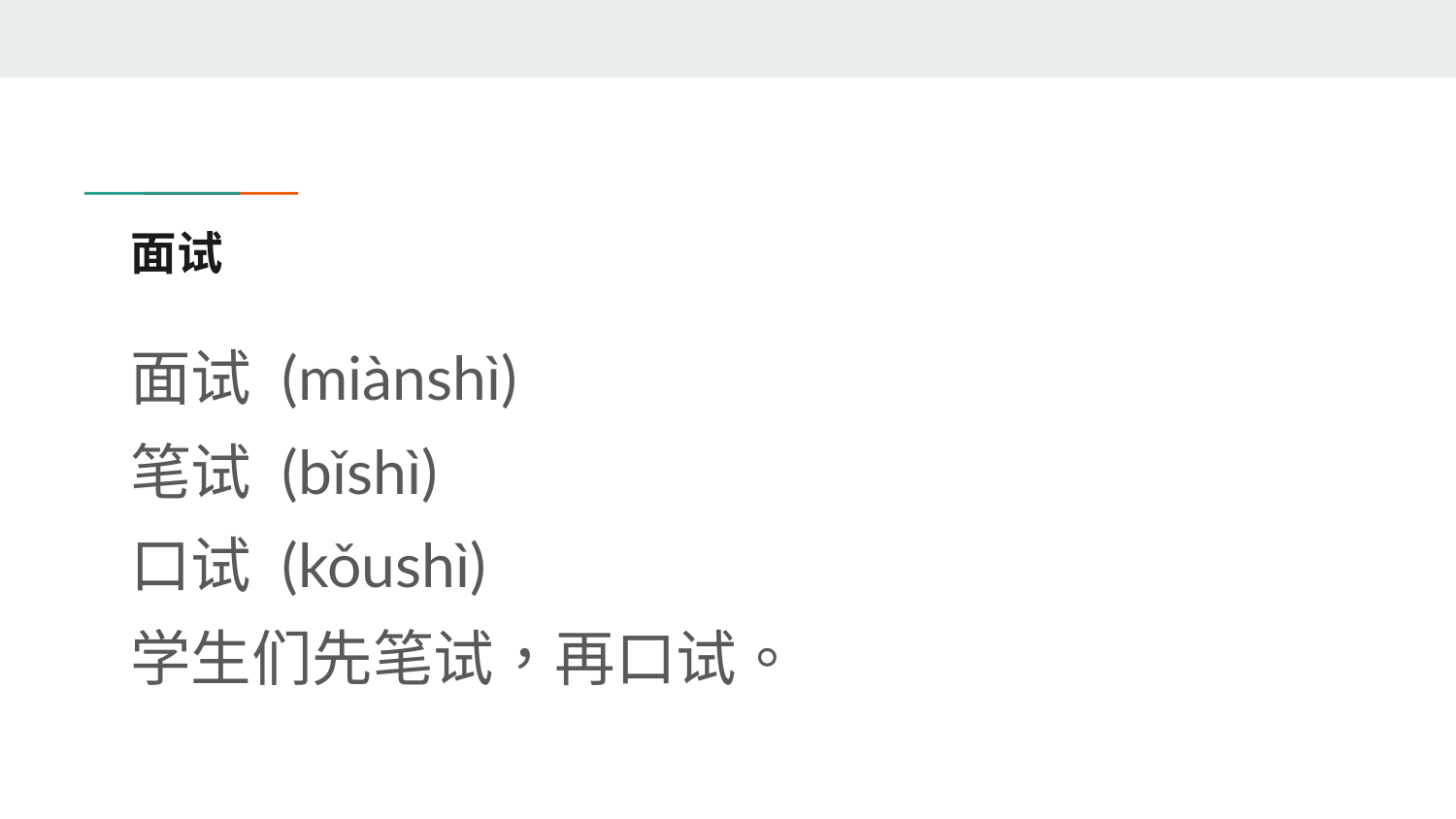

# 面试
面试 (miànshì)
笔试 (bǐshì)
口试 (kǒushì)
学生们先笔试，再口试。
​​​​